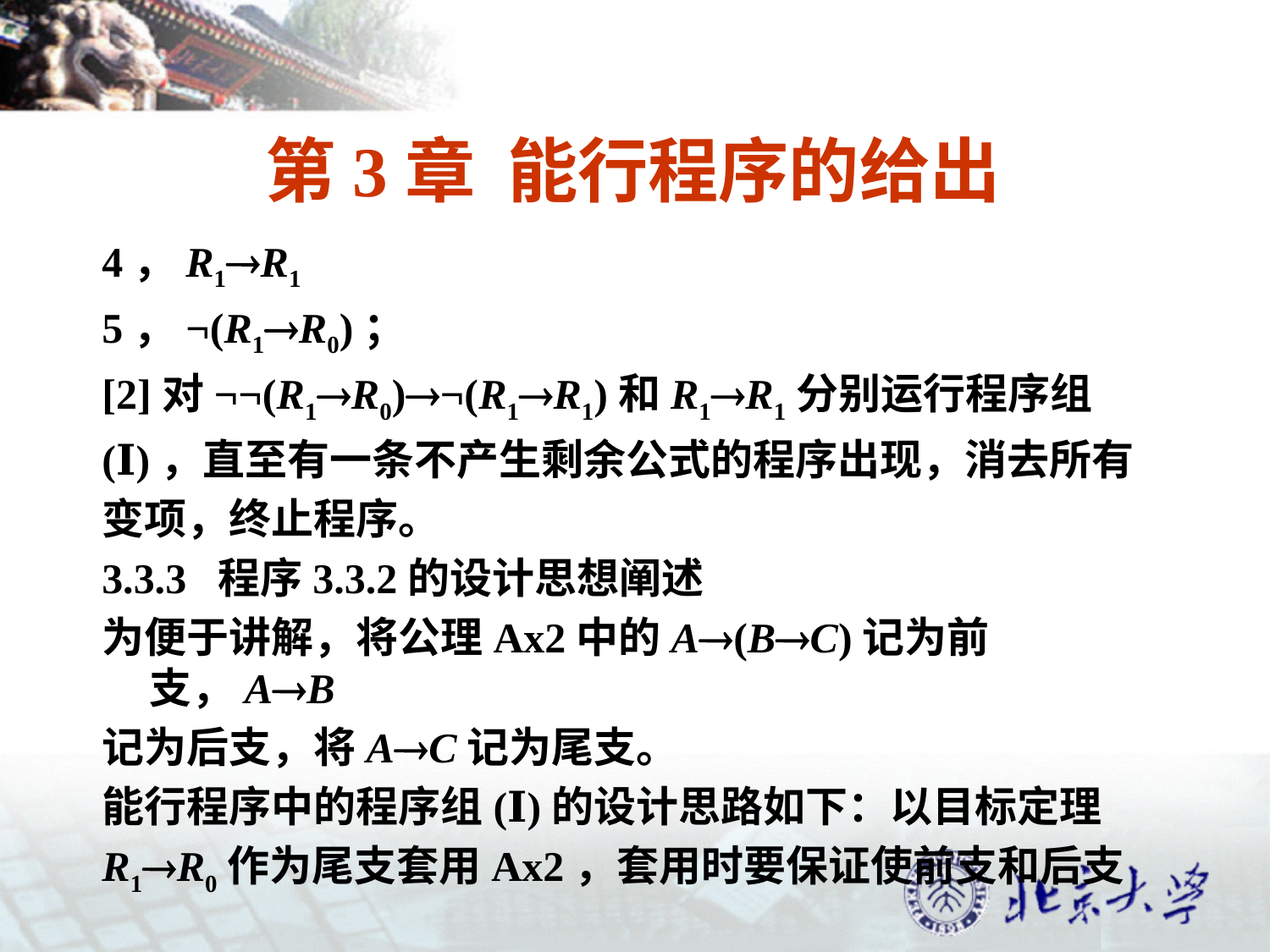

# 第3章  能行程序的给出
4，R1→R1
5，¬(R1→R0)；
[2]对¬¬(R1→R0)→¬(R1→R1)和R1→R1分别运行程序组
(Ⅰ)，直至有一条不产生剩余公式的程序出现，消去所有
变项，终止程序。
3.3.3  程序3.3.2的设计思想阐述
为便于讲解，将公理Ax2中的A→(B→C)记为前支，A→B
记为后支，将A→C记为尾支。
能行程序中的程序组(Ⅰ)的设计思路如下：以目标定理
R1→R0作为尾支套用Ax2，套用时要保证使前支和后支